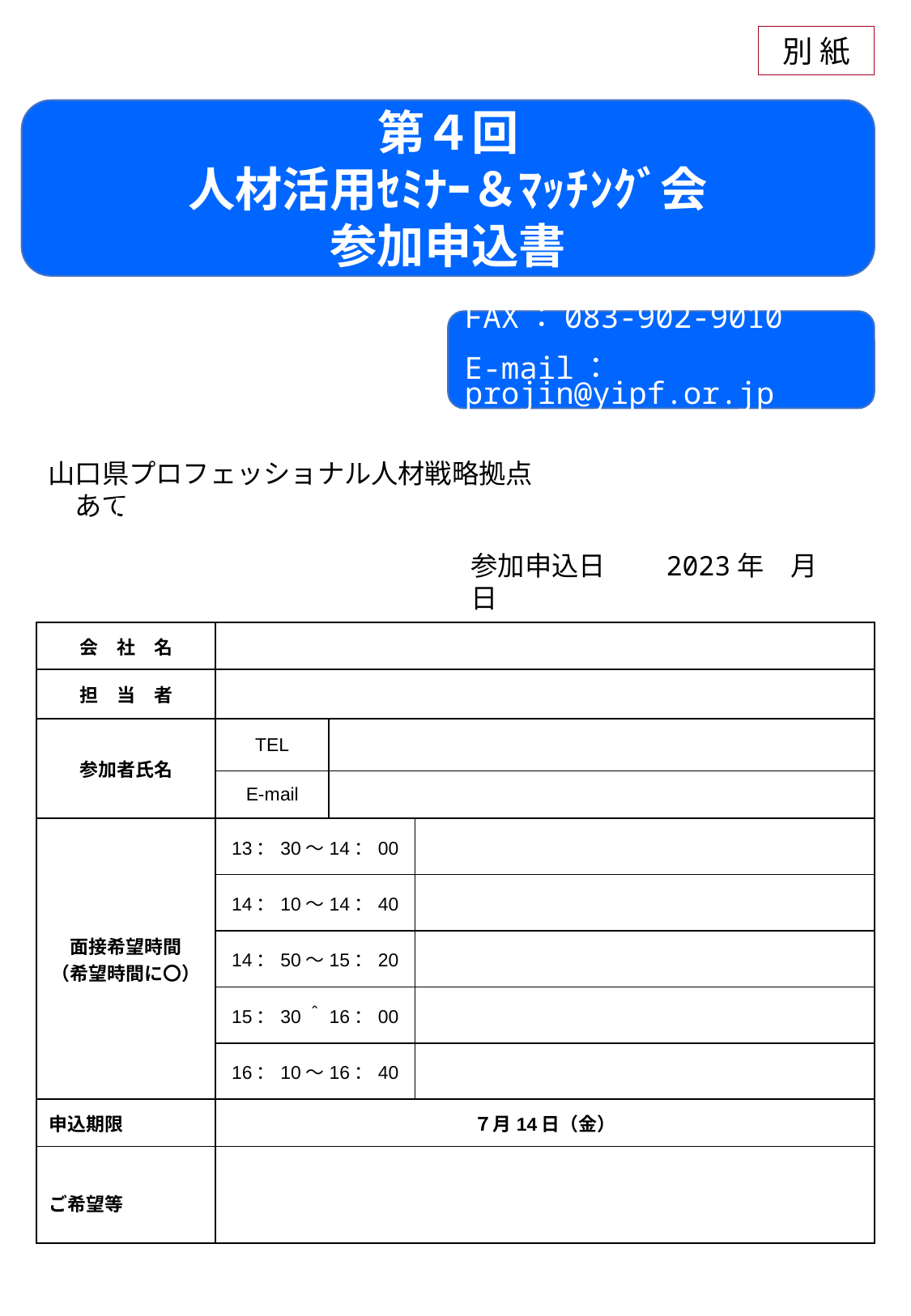

別 紙
第４回
人材活用ｾﾐﾅｰ＆ﾏｯﾁﾝｸﾞ会
参加申込書
FAX：083-902-9010

E-mail：projin@yipf.or.jp
山口県プロフェッショナル人材戦略拠点　あて
|  |
| --- |
参加申込日　　2023年　月　日
| 会　社　名 |  |  |  |
| --- | --- | --- | --- |
| 担　当　者 |  |  |  |
| 参加者氏名 | TEL |  |  |
|  | E-mail |  |  |
| 面接希望時間 （希望時間に〇） | 13：30～14：00 |  |  |
|  | 14：10～14：40 |  |  |
|  | 14：50～15：20 |  |  |
|  | 15：30＾16：00 |  |  |
|  | 16：10～16：40 |  |  |
| 申込期限 | ７月14日（金） |  |  |
| ご希望等 |  |  |  |